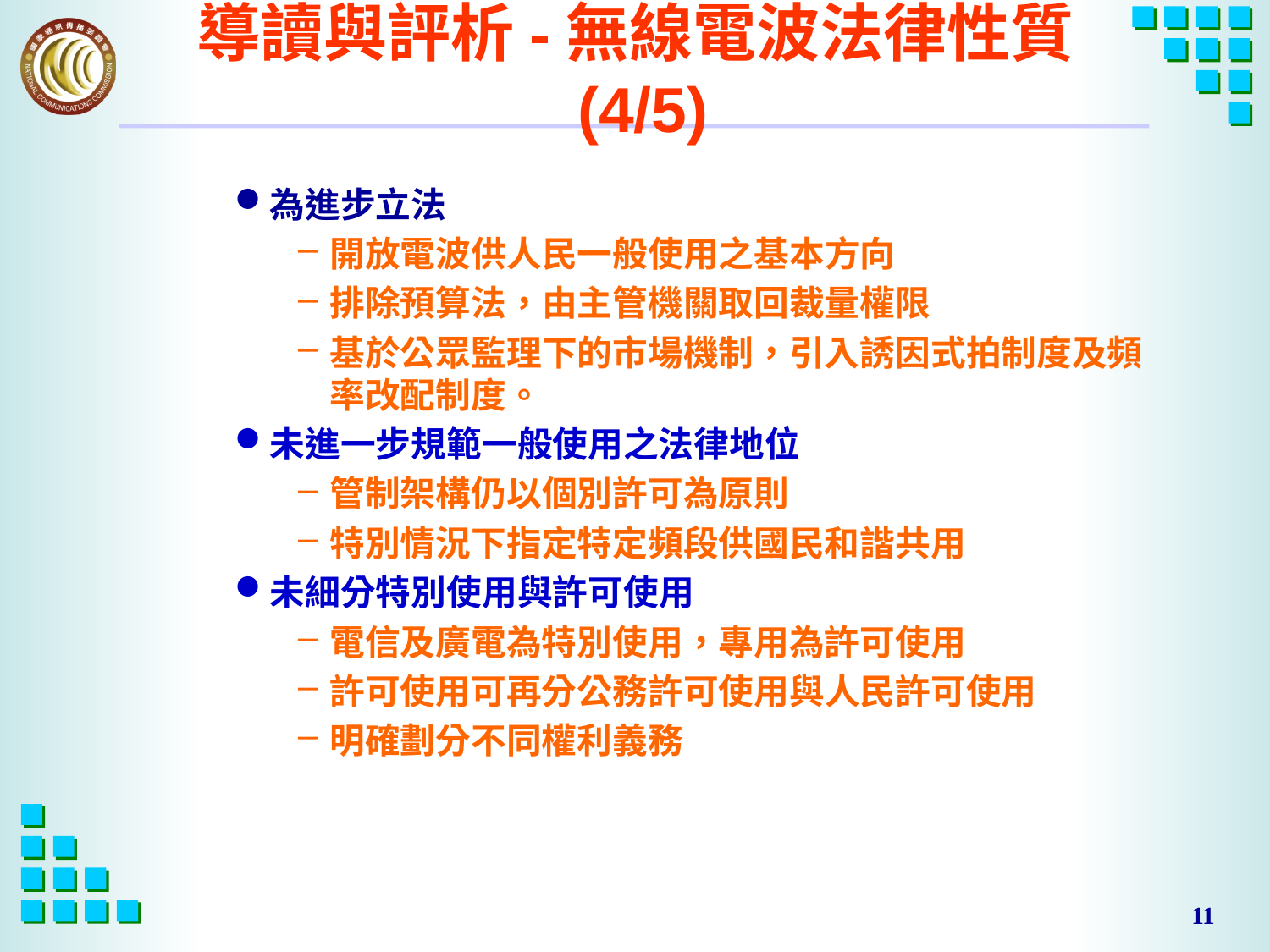

# 導讀與評析-無線電波法律性質(4/5)
為進步立法
開放電波供人民一般使用之基本方向
排除預算法，由主管機關取回裁量權限
基於公眾監理下的市場機制，引入誘因式拍制度及頻率改配制度。
未進一步規範一般使用之法律地位
管制架構仍以個別許可為原則
特別情況下指定特定頻段供國民和諧共用
未細分特別使用與許可使用
電信及廣電為特別使用，專用為許可使用
許可使用可再分公務許可使用與人民許可使用
明確劃分不同權利義務